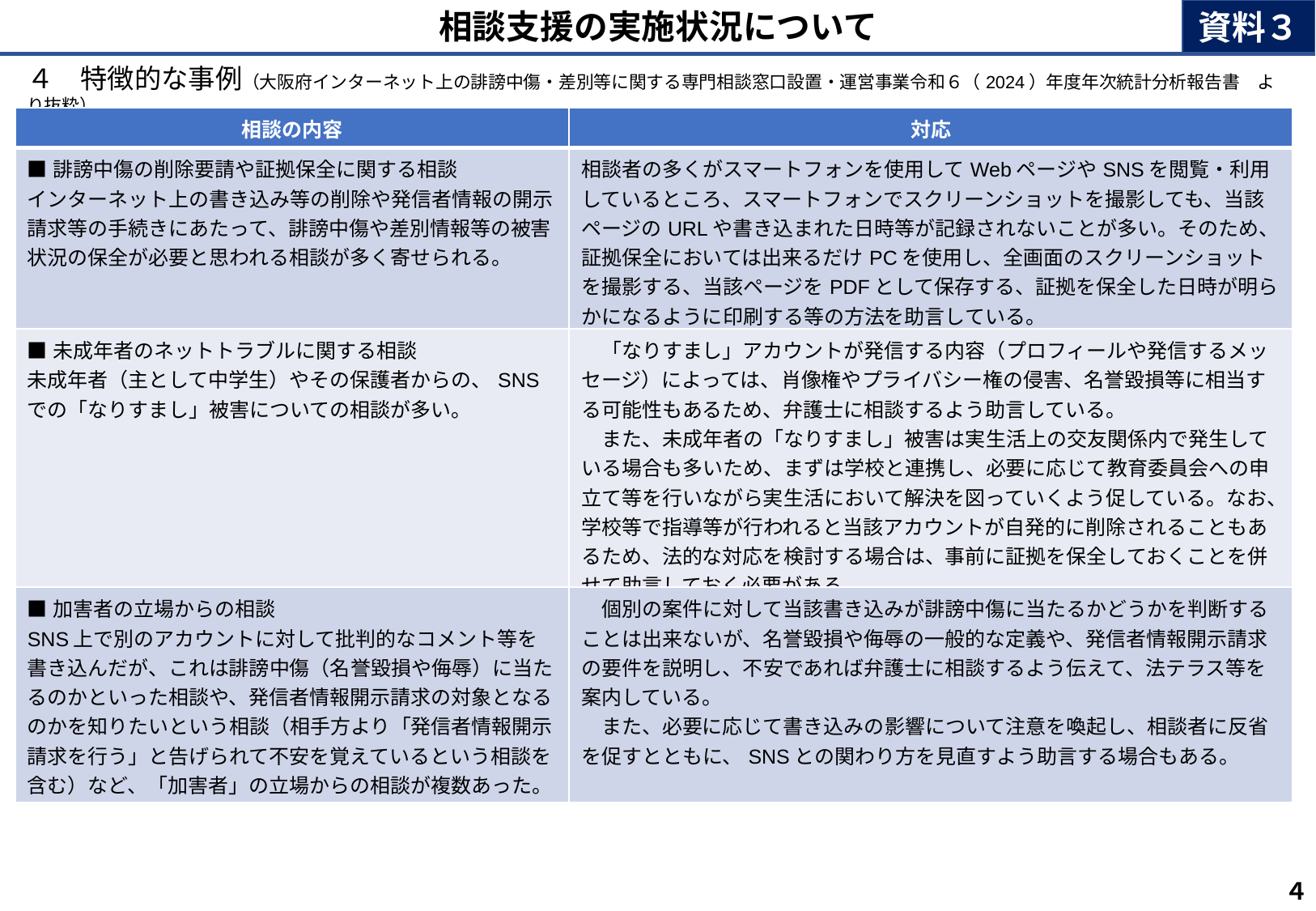

資料３
相談支援の実施状況について
４　特徴的な事例（大阪府インターネット上の誹謗中傷・差別等に関する専門相談窓口設置・運営事業令和６（2024）年度年次統計分析報告書　より抜粋）
| 相談の内容 | 対応 |
| --- | --- |
| ■誹謗中傷の削除要請や証拠保全に関する相談 インターネット上の書き込み等の削除や発信者情報の開示請求等の手続きにあたって、誹謗中傷や差別情報等の被害状況の保全が必要と思われる相談が多く寄せられる。 | 相談者の多くがスマートフォンを使用してWebページやSNSを閲覧・利用しているところ、スマートフォンでスクリーンショットを撮影しても、当該ページのURLや書き込まれた日時等が記録されないことが多い。そのため、証拠保全においては出来るだけPCを使用し、全画面のスクリーンショットを撮影する、当該ページをPDFとして保存する、証拠を保全した日時が明らかになるように印刷する等の方法を助言している。 |
| ■未成年者のネットトラブルに関する相談 未成年者（主として中学生）やその保護者からの、SNSでの「なりすまし」被害についての相談が多い。 | 「なりすまし」アカウントが発信する内容（プロフィールや発信するメッセージ）によっては、肖像権やプライバシー権の侵害、名誉毀損等に相当する可能性もあるため、弁護士に相談するよう助言している。 　また、未成年者の「なりすまし」被害は実生活上の交友関係内で発生している場合も多いため、まずは学校と連携し、必要に応じて教育委員会への申立て等を行いながら実生活において解決を図っていくよう促している。なお、学校等で指導等が行われると当該アカウントが自発的に削除されることもあるため、法的な対応を検討する場合は、事前に証拠を保全しておくことを併せて助言しておく必要がある。 |
| ■加害者の立場からの相談 SNS上で別のアカウントに対して批判的なコメント等を書き込んだが、これは誹謗中傷（名誉毀損や侮辱）に当たるのかといった相談や、発信者情報開示請求の対象となるのかを知りたいという相談（相手方より「発信者情報開示請求を行う」と告げられて不安を覚えているという相談を含む）など、「加害者」の立場からの相談が複数あった。 | 個別の案件に対して当該書き込みが誹謗中傷に当たるかどうかを判断することは出来ないが、名誉毀損や侮辱の一般的な定義や、発信者情報開示請求の要件を説明し、不安であれば弁護士に相談するよう伝えて、法テラス等を案内している。 　また、必要に応じて書き込みの影響について注意を喚起し、相談者に反省を促すとともに、SNSとの関わり方を見直すよう助言する場合もある。 |
４